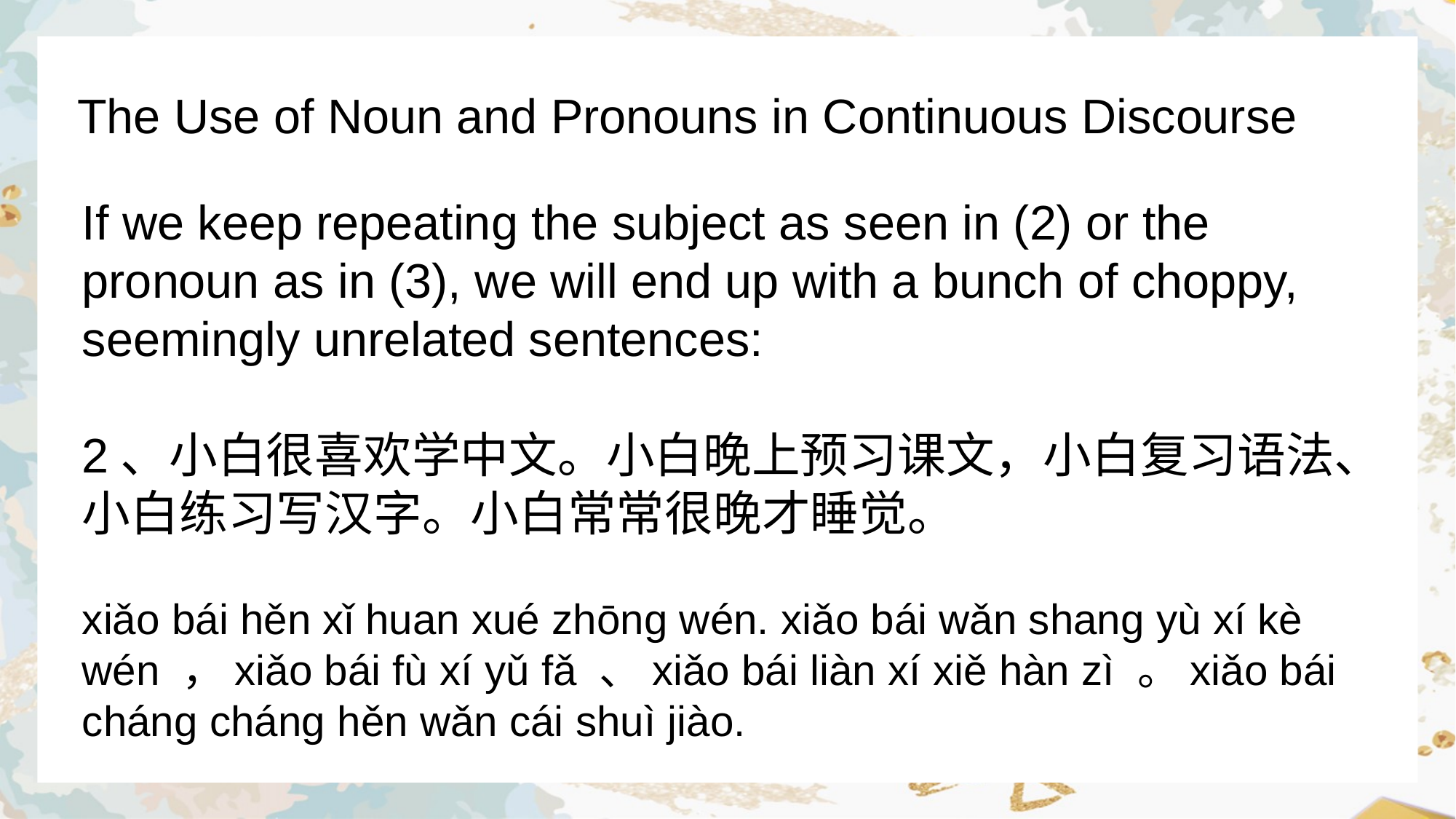

The Use of Noun and Pronouns in Continuous Discourse
If we keep repeating the subject as seen in (2) or the pronoun as in (3), we will end up with a bunch of choppy, seemingly unrelated sentences:

2、小白很喜欢学中文。小白晚上预习课文，小白复习语法、小白练习写汉字。小白常常很晚才睡觉。

xiǎo bái hěn xǐ huan xué zhōng wén. xiǎo bái wǎn shang yù xí kè wén ，xiǎo bái fù xí yǔ fǎ 、xiǎo bái liàn xí xiě hàn zì 。xiǎo bái cháng cháng hěn wǎn cái shuì jiào.